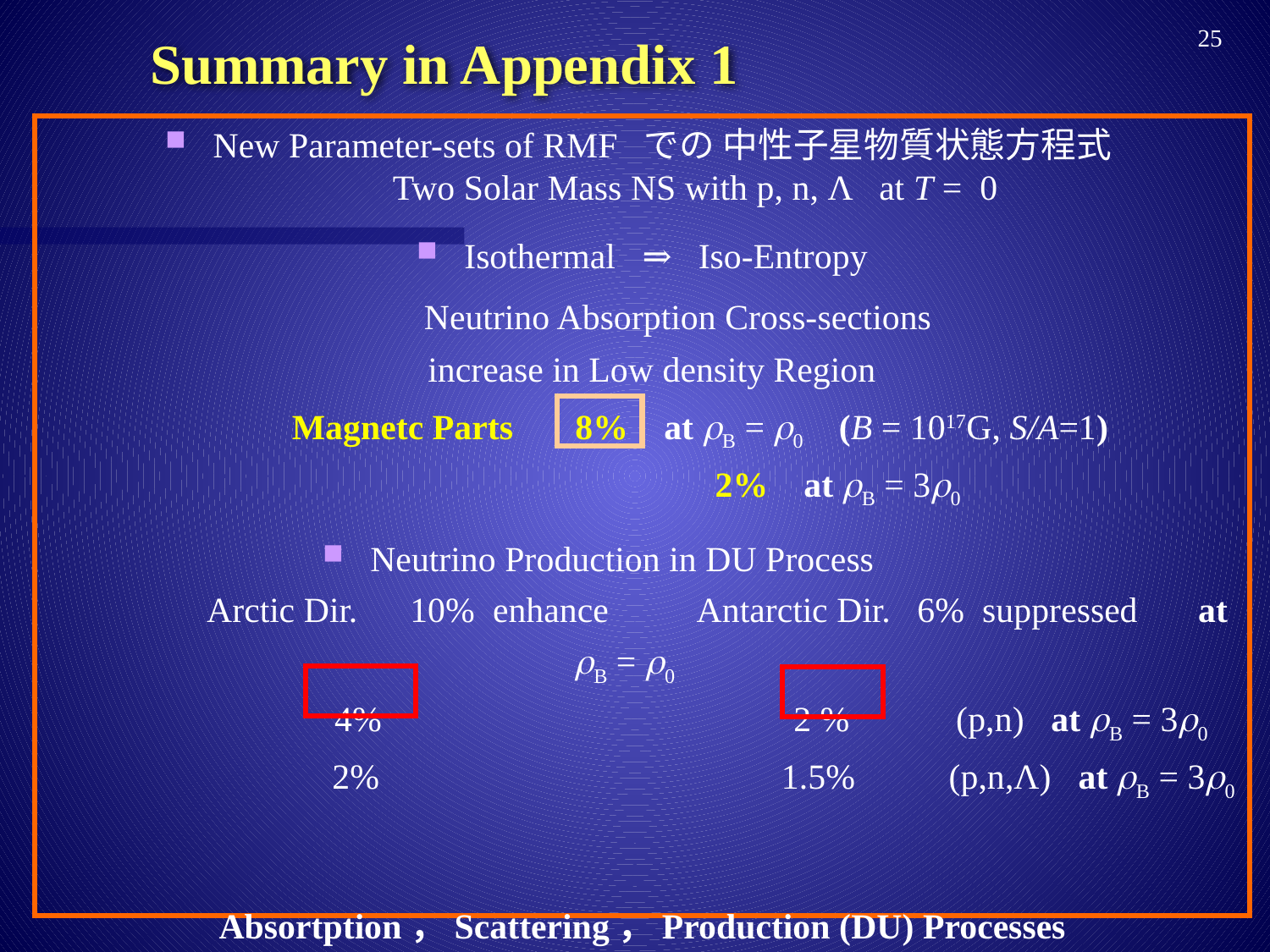

Summary in Appendix 1
25
New Parameter-sets of RMF  での 中性子星物質状態方程式
　　　Two Solar Mass NS with p, n, Λ   at T =  0
Isothermal   ⇒   Iso-Entropy
        Neutrino Absorption Cross-sections
      　 increase in Low density Region
             Magnetc Parts       8%    at ρB = ρ0    (B = 1017G, S/A=1)
                                            2%    at ρB = 3ρ0
Neutrino Production in DU Process
　　　　Arctic Dir.　10%  enhance　　Antarctic Dir.   6%  suppressed　 at ρB = ρ0
                                4%   　　                                      2 %            (p,n)   at ρB = 3ρ0
　                         　 2% 　　                                       1.5%  　   (p,n,Λ)   at ρB = 3ρ0
Absortption，Scattering，Production (DU) Processes
    enhance Neutrino Emission in Arctic Dir.  And suppress it in Angtarctic